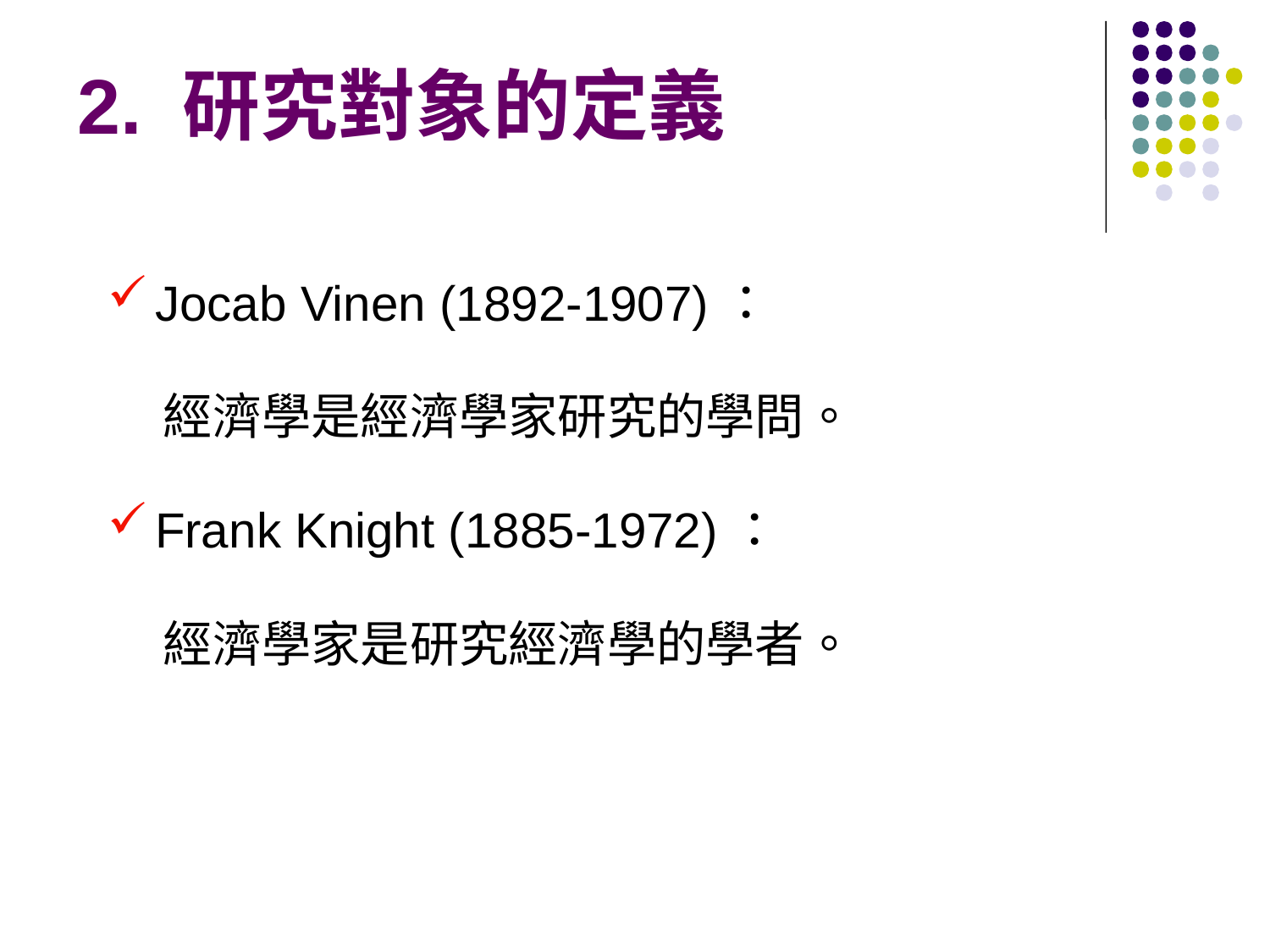

# 2. 研究對象的定義
Jocab Vinen (1892-1907)：
    經濟學是經濟學家研究的學問。
Frank Knight (1885-1972)：
    經濟學家是研究經濟學的學者。